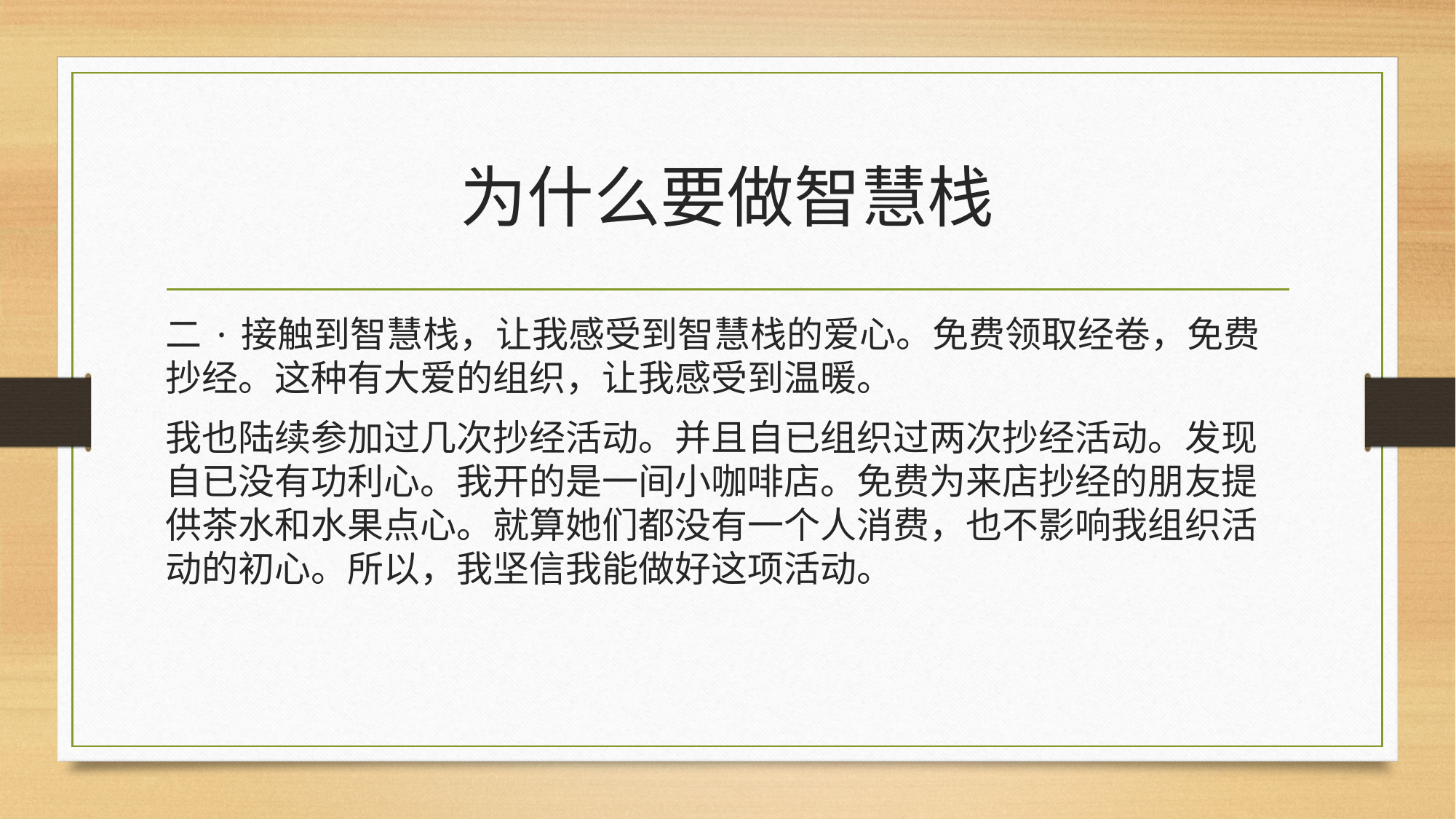

# 为什么要做智慧栈
二·接触到智慧栈，让我感受到智慧栈的爱心。免费领取经卷，免费抄经。这种有大爱的组织，让我感受到温暖。
我也陆续参加过几次抄经活动。并且自已组织过两次抄经活动。发现自已没有功利心。我开的是一间小咖啡店。免费为来店抄经的朋友提供茶水和水果点心。就算她们都没有一个人消费，也不影响我组织活动的初心。所以，我坚信我能做好这项活动。